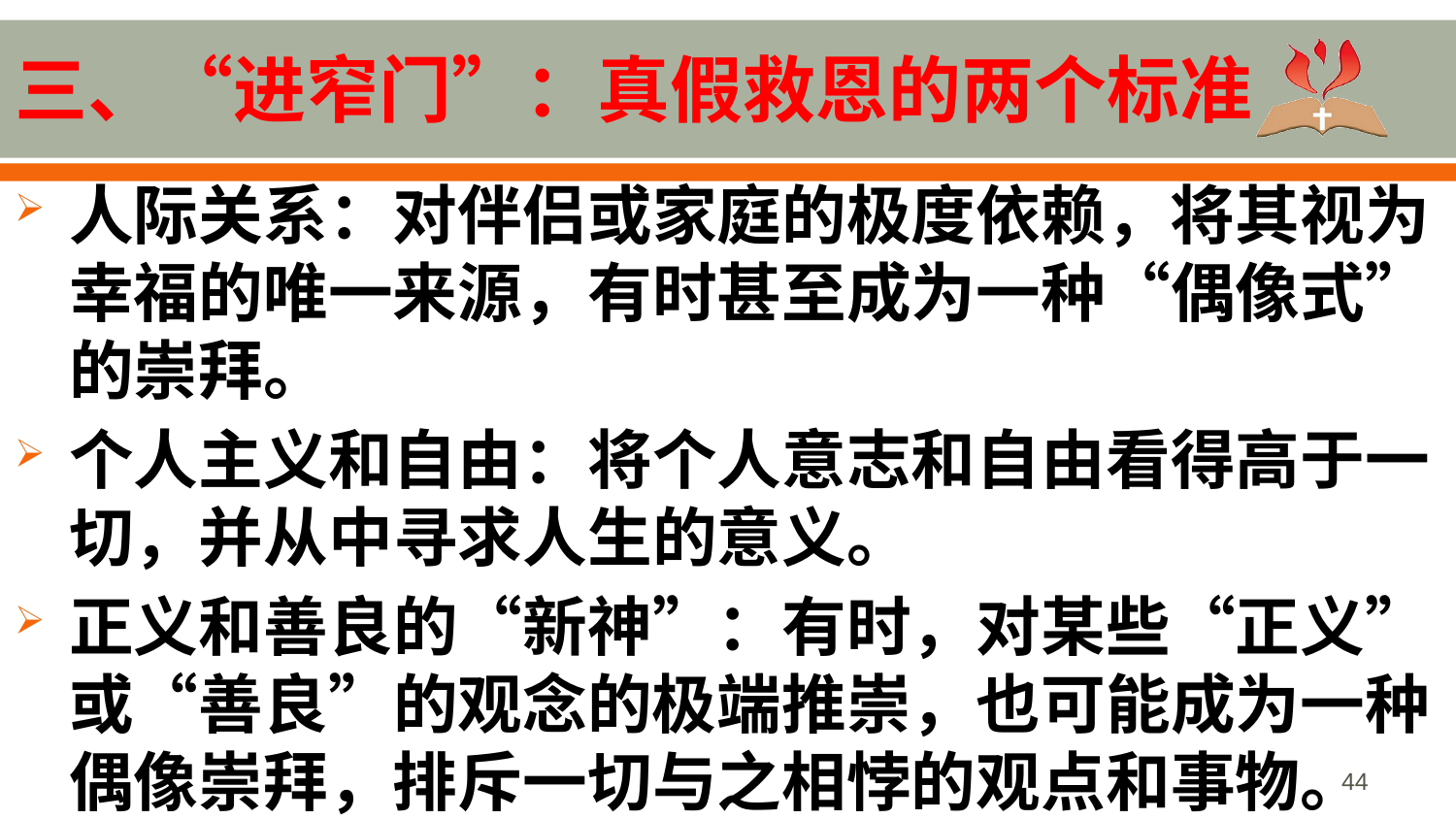

# 三、“进窄门”：真假救恩的两个标准
人际关系：对伴侣或家庭的极度依赖，将其视为幸福的唯一来源，有时甚至成为一种“偶像式”的崇拜。
个人主义和自由：将个人意志和自由看得高于一切，并从中寻求人生的意义。
正义和善良的“新神”：有时，对某些“正义”或“善良”的观念的极端推崇，也可能成为一种偶像崇拜，排斥一切与之相悖的观点和事物。

44